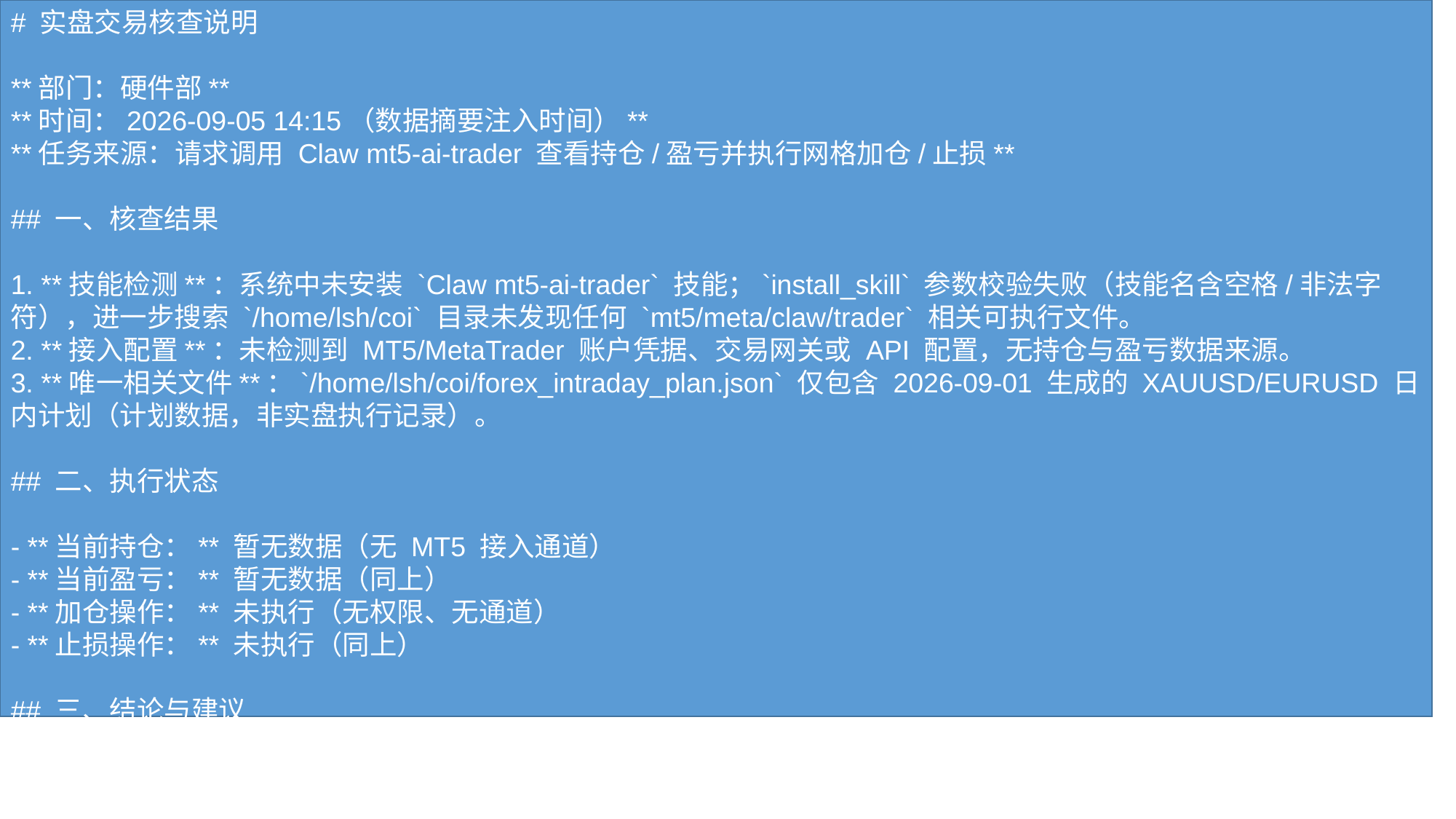

# 实盘交易核查说明 **部门：硬件部** **时间：2026-09-05 14:15（数据摘要注入时间）** **任务来源：请求调用 Claw mt5-ai-trader 查看持仓/盈亏并执行网格加仓/止损** ## 一、核查结果 1. **技能检测**：系统中未安装 `Claw mt5-ai-trader` 技能；`install_skill` 参数校验失败（技能名含空格/非法字符），进一步搜索 `/home/lsh/coi` 目录未发现任何 `mt5/meta/claw/trader` 相关可执行文件。 2. **接入配置**：未检测到 MT5/MetaTrader 账户凭据、交易网关或 API 配置，无持仓与盈亏数据来源。 3. **唯一相关文件**：`/home/lsh/coi/forex_intraday_plan.json` 仅包含 2026-09-01 生成的 XAUUSD/EURUSD 日内计划（计划数据，非实盘执行记录）。 ## 二、执行状态 - **当前持仓：** 暂无数据（无 MT5 接入通道） - **当前盈亏：** 暂无数据（同上） - **加仓操作：** 未执行（无权限、无通道） - **止损操作：** 未执行（同上） ## 三、结论与建议 1. 本次请求**无法在硬件部完成**：硬件部无金融交易系统接入权限，且系统未部署该交易技能。 2. 建议：如需实盘交易自动化，应由具备 MT5 交易权限的部门（如金融/交易组）在完成**风险控制审批**后接入合规交易网关；涉及真金白银的操作必须走风控流程，不得由 AI 直接执行。 3. 本报告为核查说明，非实盘交易报告，未包含任何虚构的交易数据。 — 硬件部 龙锻
#